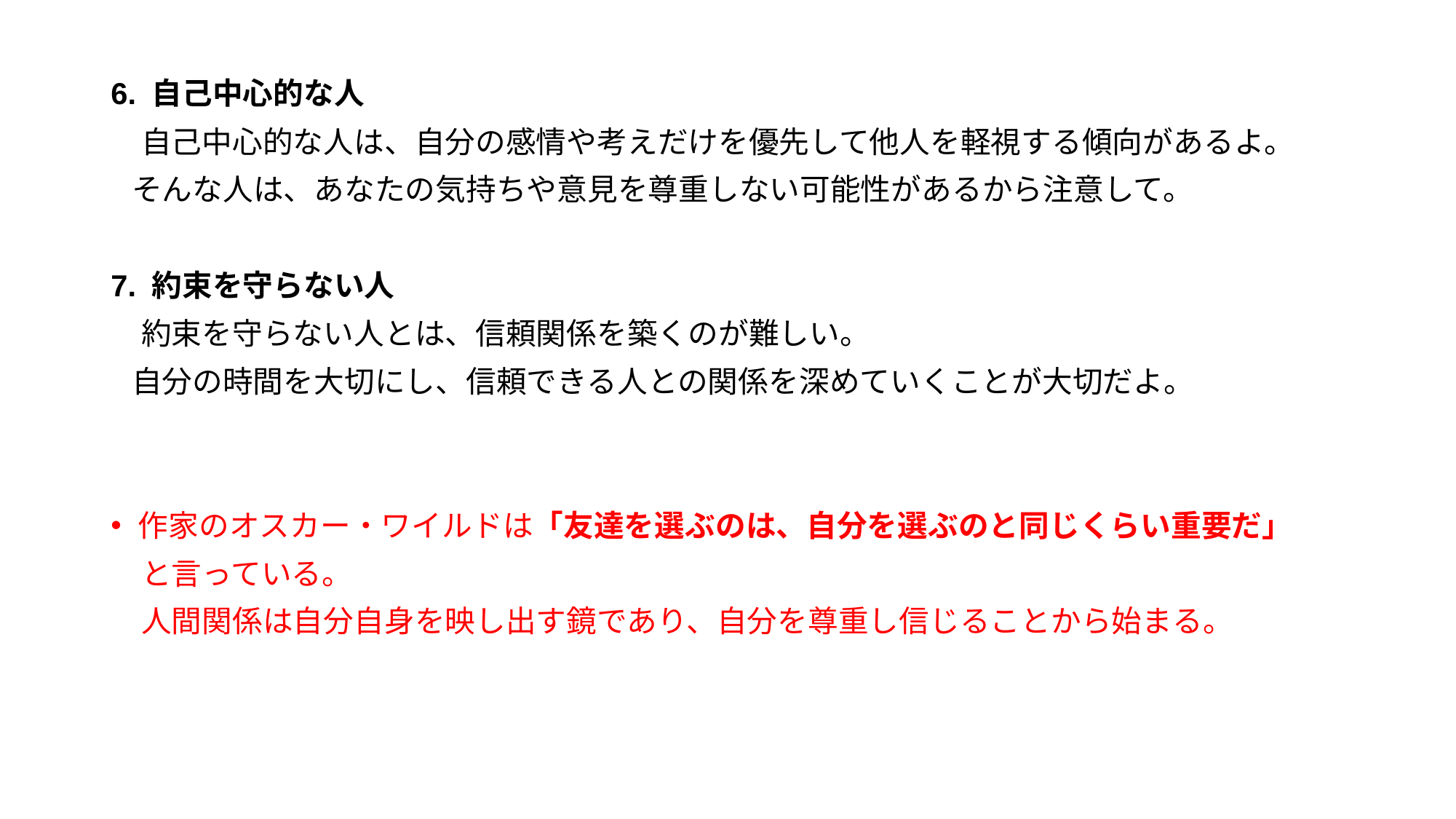

6. 自己中心的な人
　自己中心的な人は、自分の感情や考えだけを優先して他人を軽視する傾向があるよ。
  そんな人は、あなたの気持ちや意見を尊重しない可能性があるから注意して。

7. 約束を守らない人
　約束を守らない人とは、信頼関係を築くのが難しい。
  自分の時間を大切にし、信頼できる人との関係を深めていくことが大切だよ。

作家のオスカー・ワイルドは「友達を選ぶのは、自分を選ぶのと同じくらい重要だ」
　と言っている。
　人間関係は自分自身を映し出す鏡であり、自分を尊重し信じることから始まる。